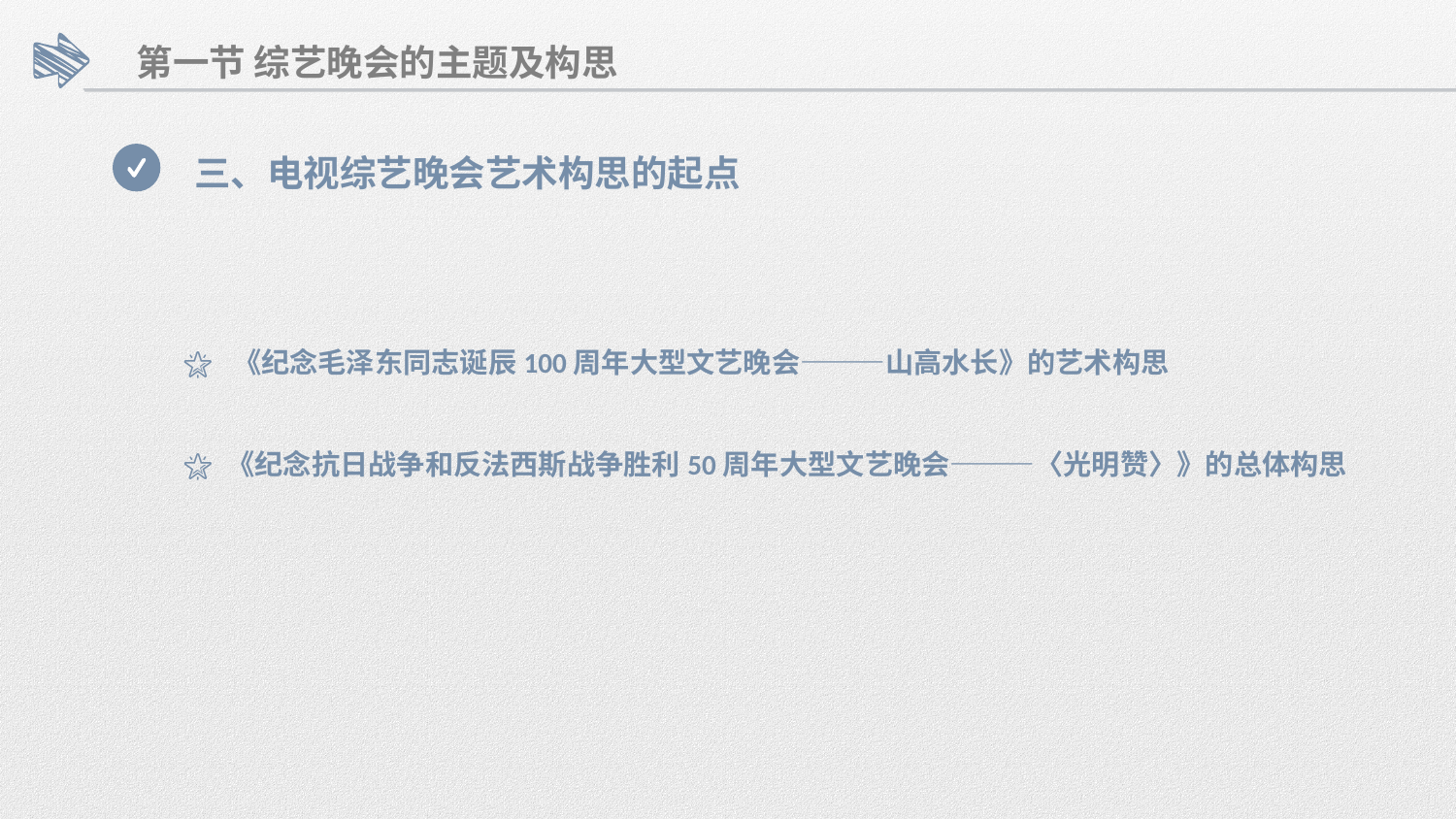

第一节 综艺晚会的主题及构思
三、电视综艺晚会艺术构思的起点

🌟  《纪念毛泽东同志诞辰100周年大型文艺晚会———山高水长》的艺术构思

🌟 《纪念抗日战争和反法西斯战争胜利50周年大型文艺晚会———〈光明赞〉》的总体构思